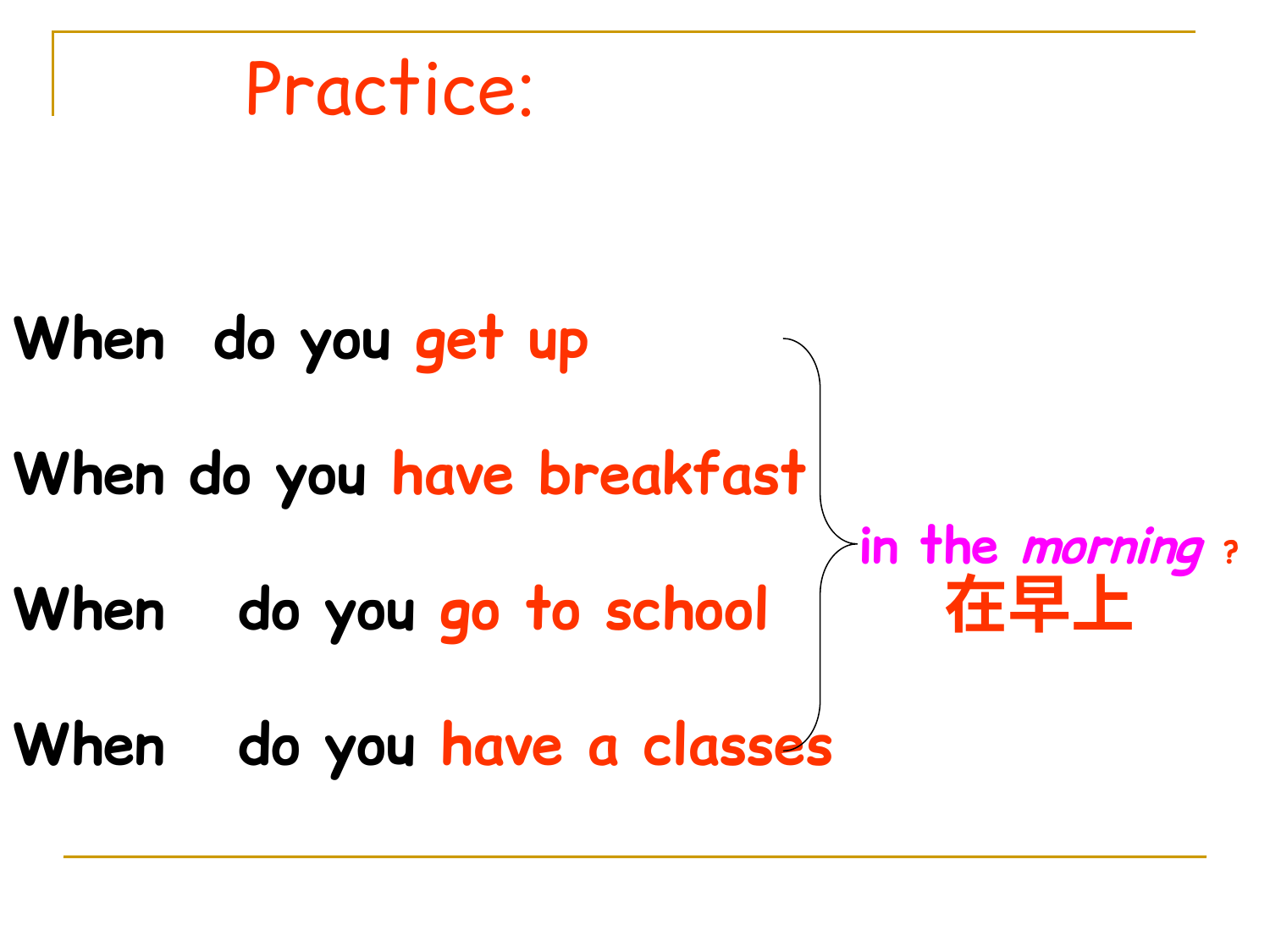

Practice:
When  do you get up

When do you have breakfast

When   do you go to school

When   do you have a classes

in the morning ?
在早上